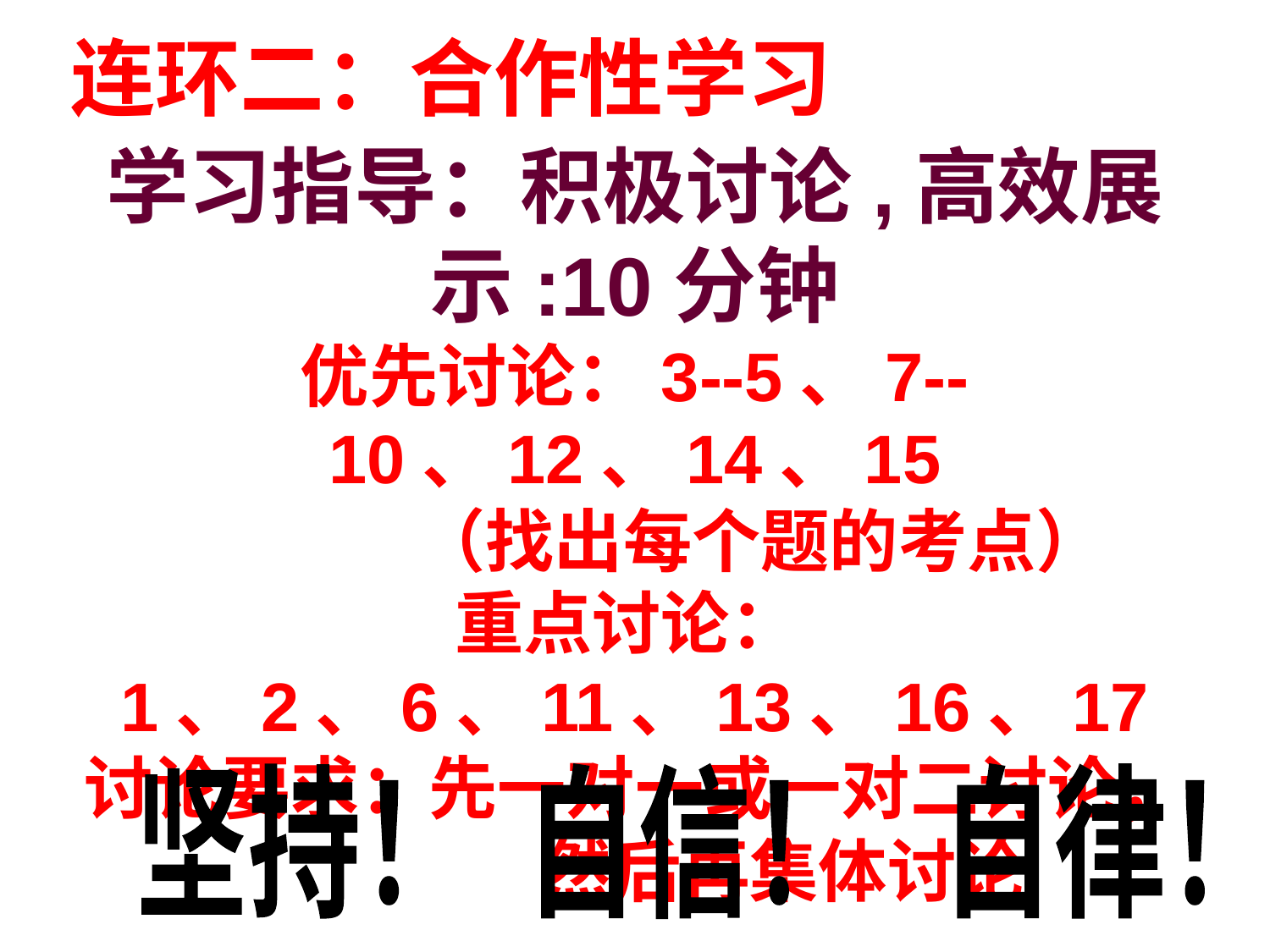

连环二：合作性学习
学习指导：积极讨论,高效展示:10分钟
优先讨论：3--5、7--10、12、14、15
               （找出每个题的考点）
重点讨论：1、2、6、11、13、16、17
讨论要求：先一对一或一对二讨论，
                  然后再集体讨论

坚持！  自信！   自律！